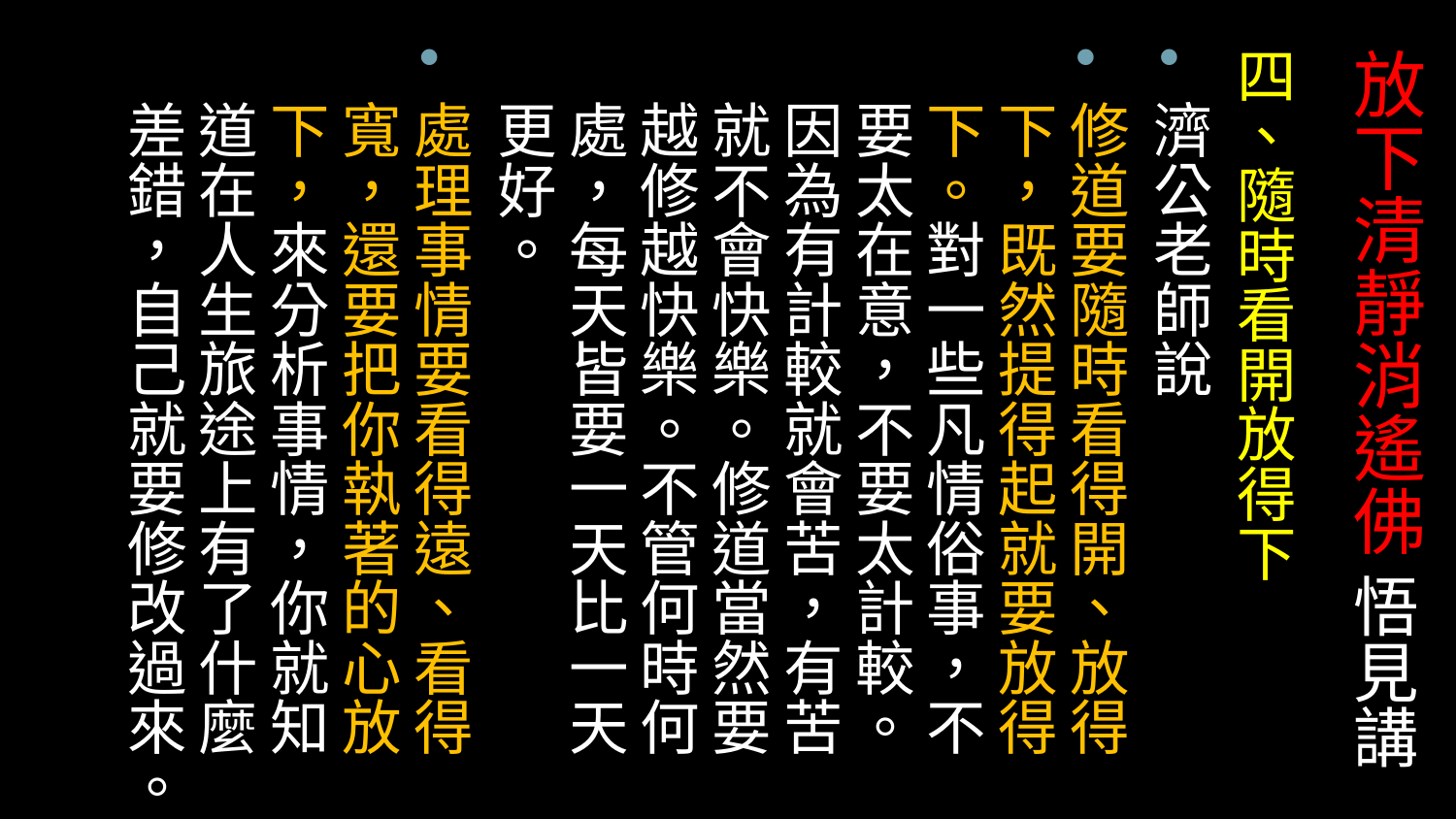

# 放下清靜消遙佛 悟見講
四、隨時看開放得下
濟公老師說
修道要隨時看得開、放得下，既然提得起就要放得下。對一些凡情俗事，不要太在意，不要太計較。因為有計較就會苦，有苦就不會快樂。修道當然要越修越快樂。不管何時何處，每天皆要一天比一天更好。
處理事情要看得遠、看得寬，還要把你執著的心放下，來分析事情，你就知道在人生旅途上有了什麼差錯，自己就要修改過來。